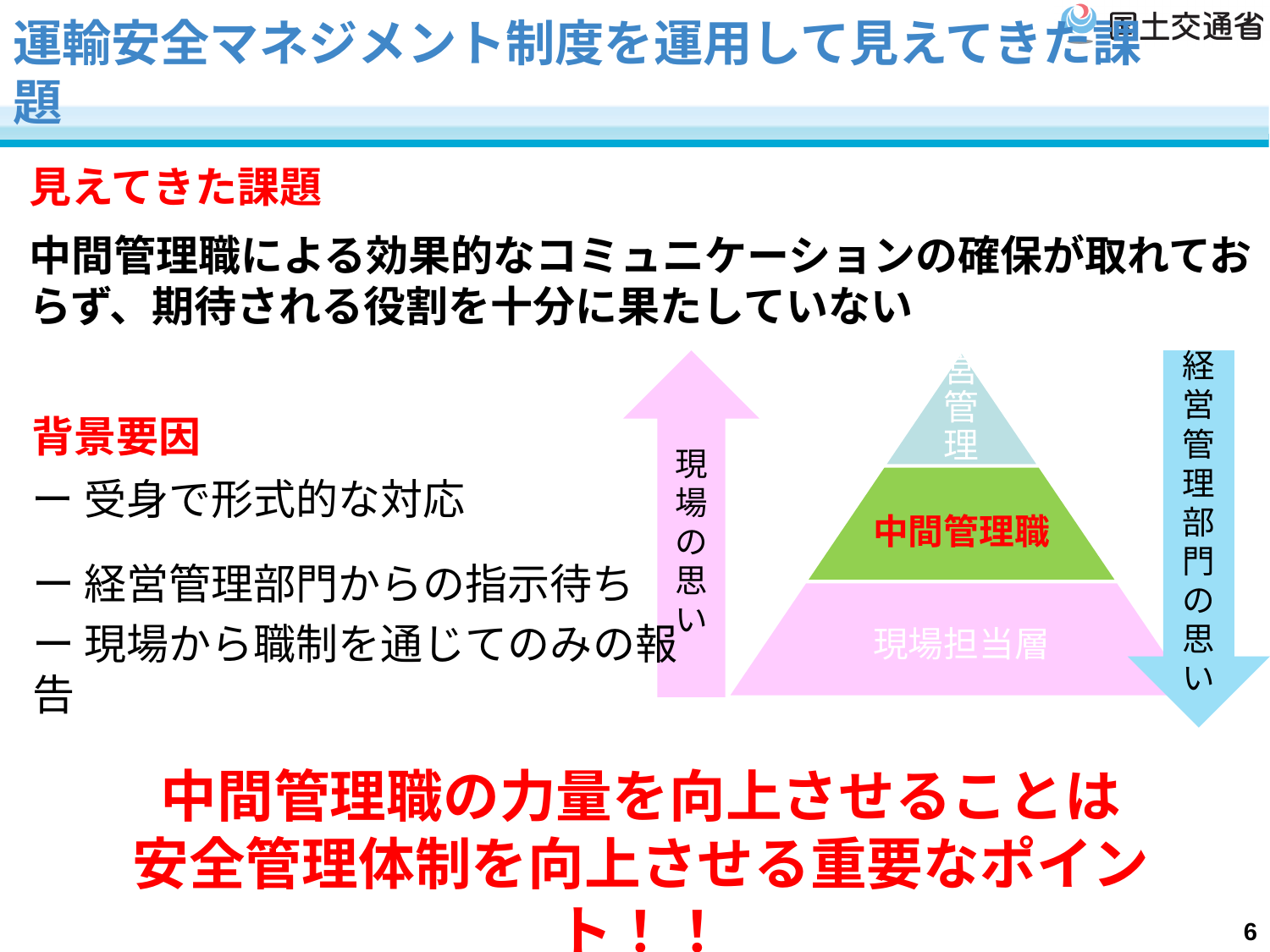

# 運輸安全マネジメント制度を運用して見えてきた課題
見えてきた課題
中間管理職による効果的なコミュニケーションの確保が取れておらず、期待される役割を十分に果たしていない
現場の思い
経営管理部門
中間管理職
現場担当層
経営管理部門の思い
背景要因
ー 受身で形式的な対応
ー 経営管理部門からの指示待ち
ー 現場から職制を通じてのみの報告
中間管理職の力量を向上させることは
安全管理体制を向上させる重要なポイント！！
6